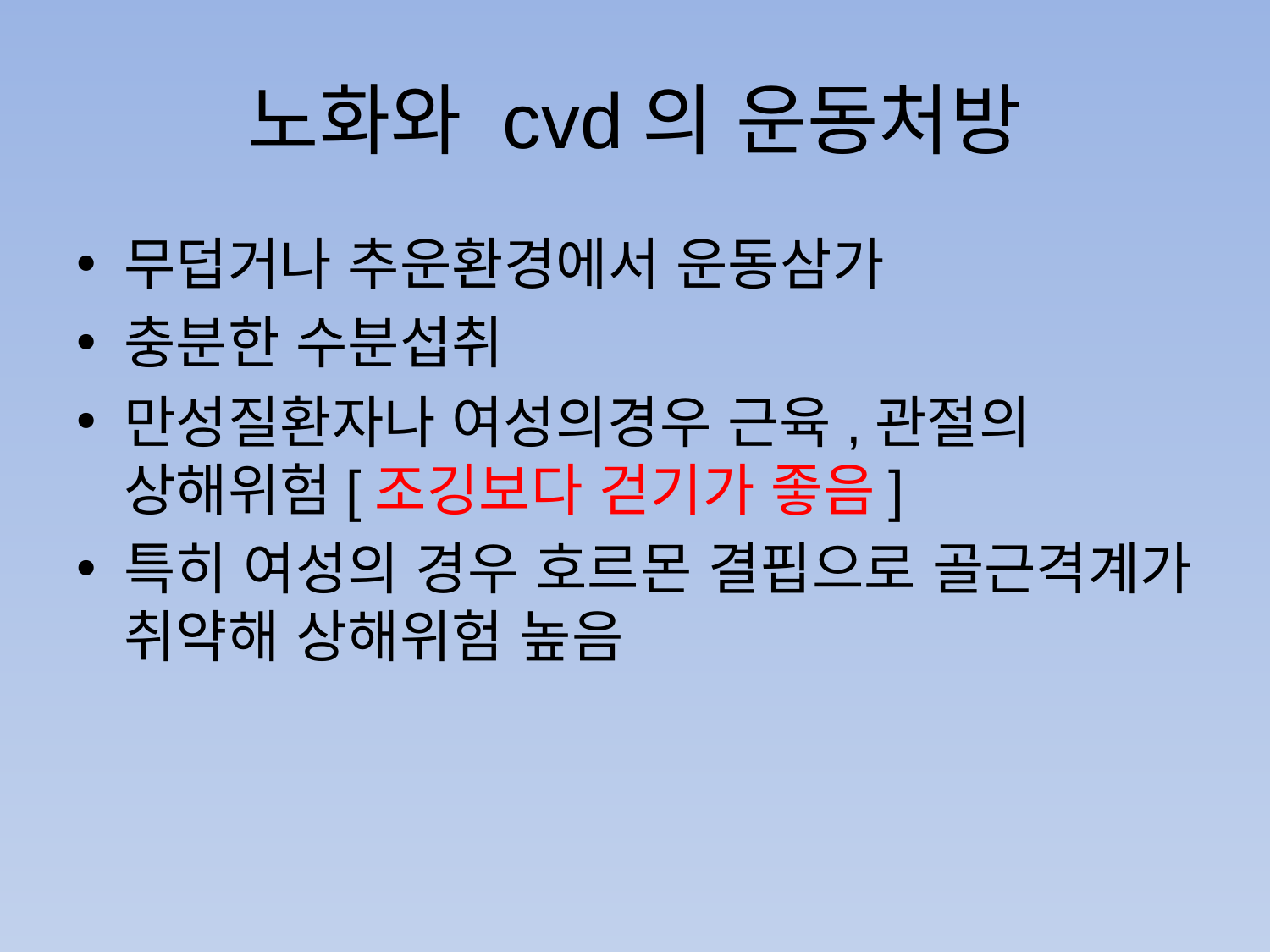

# 노화와 cvd의 운동처방
무덥거나 추운환경에서 운동삼가
충분한 수분섭취
만성질환자나 여성의경우 근육,관절의 상해위험[조깅보다 걷기가 좋음]
특히 여성의 경우 호르몬 결핍으로 골근격계가 취약해 상해위험 높음